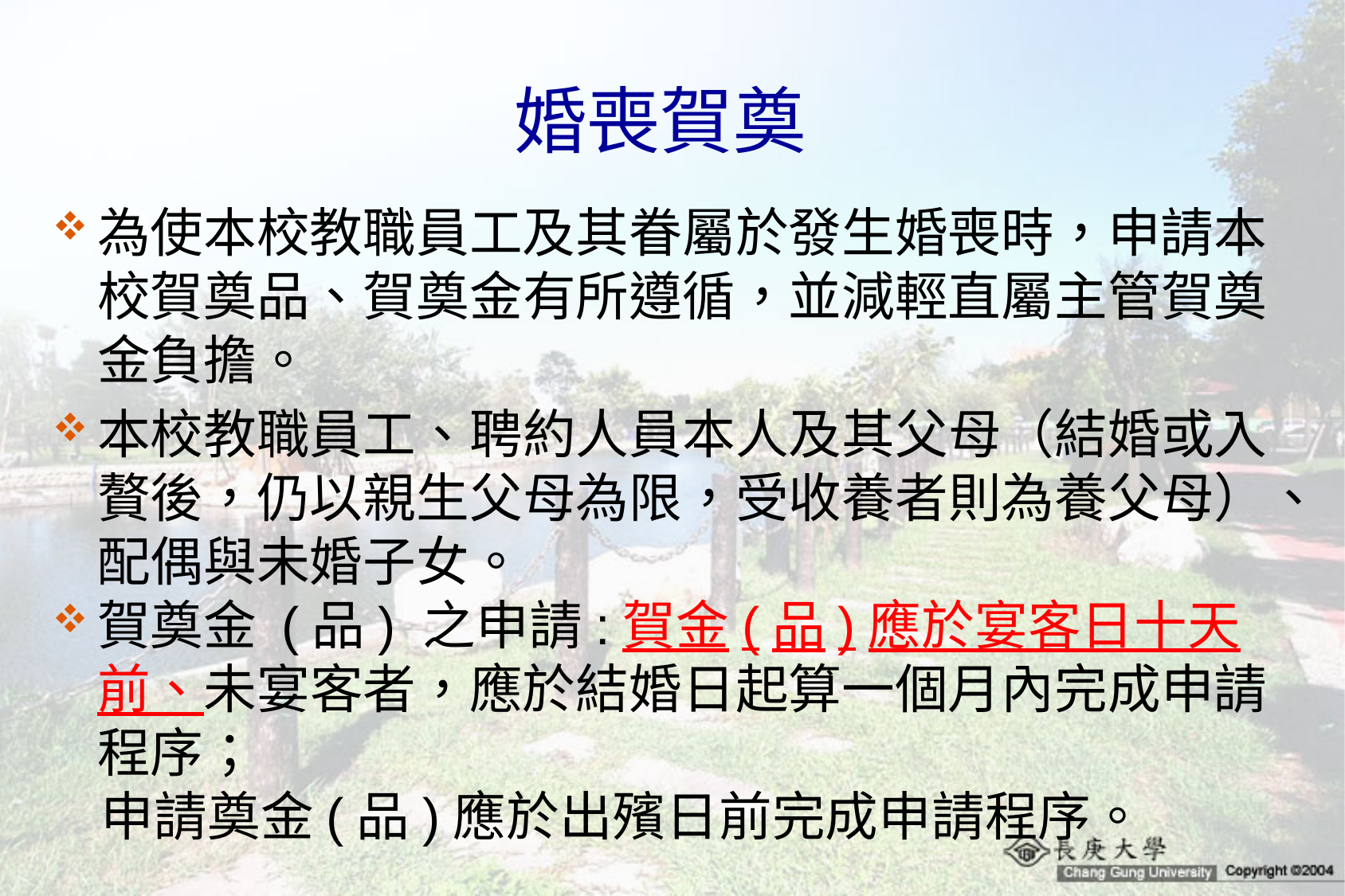

# 婚喪賀奠
為使本校教職員工及其眷屬於發生婚喪時，申請本校賀奠品、賀奠金有所遵循，並減輕直屬主管賀奠金負擔。
本校教職員工、聘約人員本人及其父母（結婚或入贅後，仍以親生父母為限，受收養者則為養父母）、配偶與未婚子女。
賀奠金 (品) 之申請:賀金(品)應於宴客日十天前、未宴客者，應於結婚日起算一個月內完成申請程序；
   申請奠金(品)應於出殯日前完成申請程序。